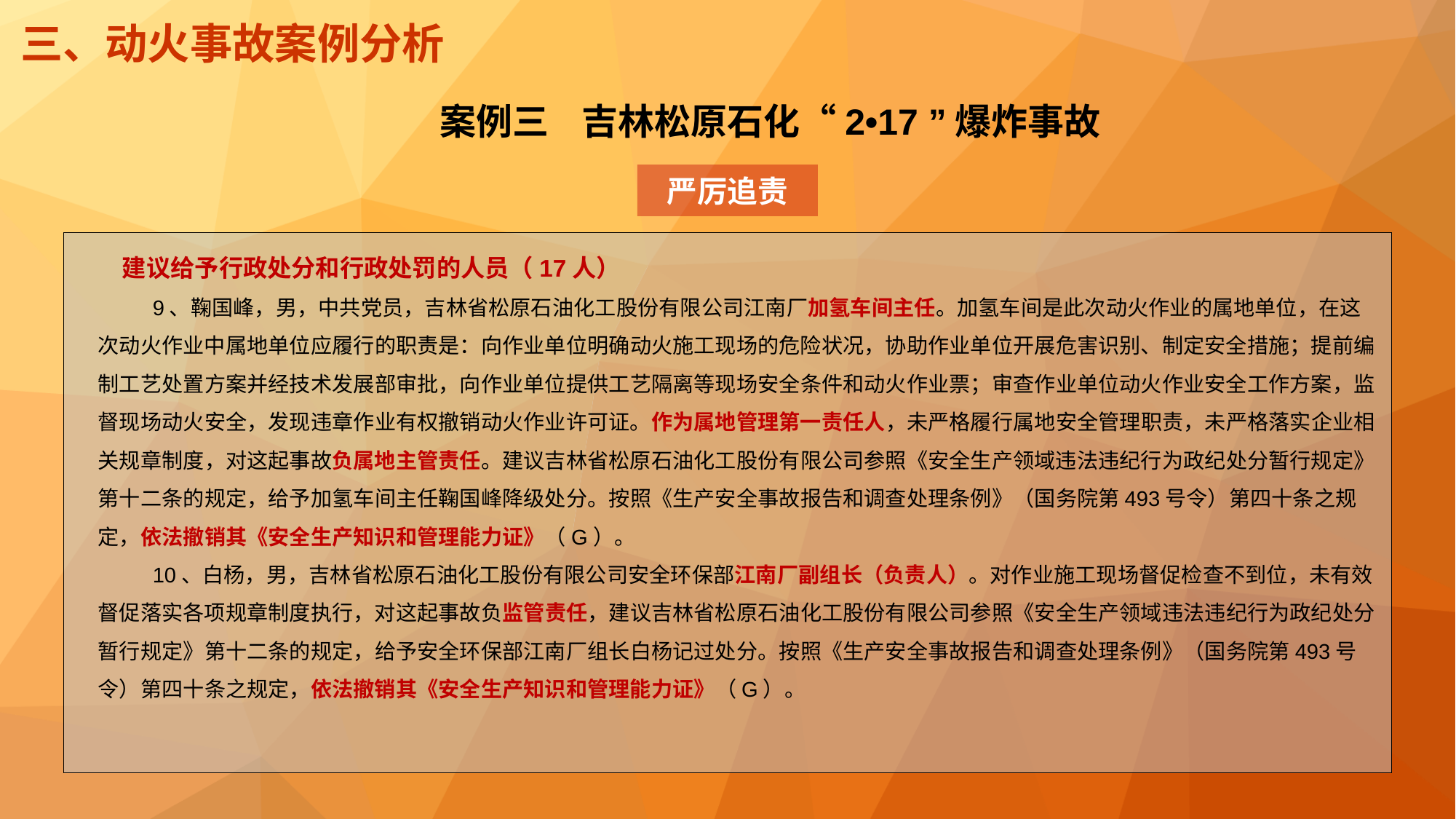

三、动火事故案例分析
案例三    吉林松原石化“2•17 ”爆炸事故
严厉追责
　建议给予行政处分和行政处罚的人员（17人）
9、鞠国峰，男，中共党员，吉林省松原石油化工股份有限公司江南厂加氢车间主任。加氢车间是此次动火作业的属地单位，在这次动火作业中属地单位应履行的职责是：向作业单位明确动火施工现场的危险状况，协助作业单位开展危害识别、制定安全措施；提前编制工艺处置方案并经技术发展部审批，向作业单位提供工艺隔离等现场安全条件和动火作业票；审查作业单位动火作业安全工作方案，监督现场动火安全，发现违章作业有权撤销动火作业许可证。作为属地管理第一责任人，未严格履行属地安全管理职责，未严格落实企业相关规章制度，对这起事故负属地主管责任。建议吉林省松原石油化工股份有限公司参照《安全生产领域违法违纪行为政纪处分暂行规定》第十二条的规定，给予加氢车间主任鞠国峰降级处分。按照《生产安全事故报告和调查处理条例》（国务院第493号令）第四十条之规定，依法撤销其《安全生产知识和管理能力证》（G）。
10、白杨，男，吉林省松原石油化工股份有限公司安全环保部江南厂副组长（负责人）。对作业施工现场督促检查不到位，未有效督促落实各项规章制度执行，对这起事故负监管责任，建议吉林省松原石油化工股份有限公司参照《安全生产领域违法违纪行为政纪处分暂行规定》第十二条的规定，给予安全环保部江南厂组长白杨记过处分。按照《生产安全事故报告和调查处理条例》（国务院第493号令）第四十条之规定，依法撤销其《安全生产知识和管理能力证》（G）。